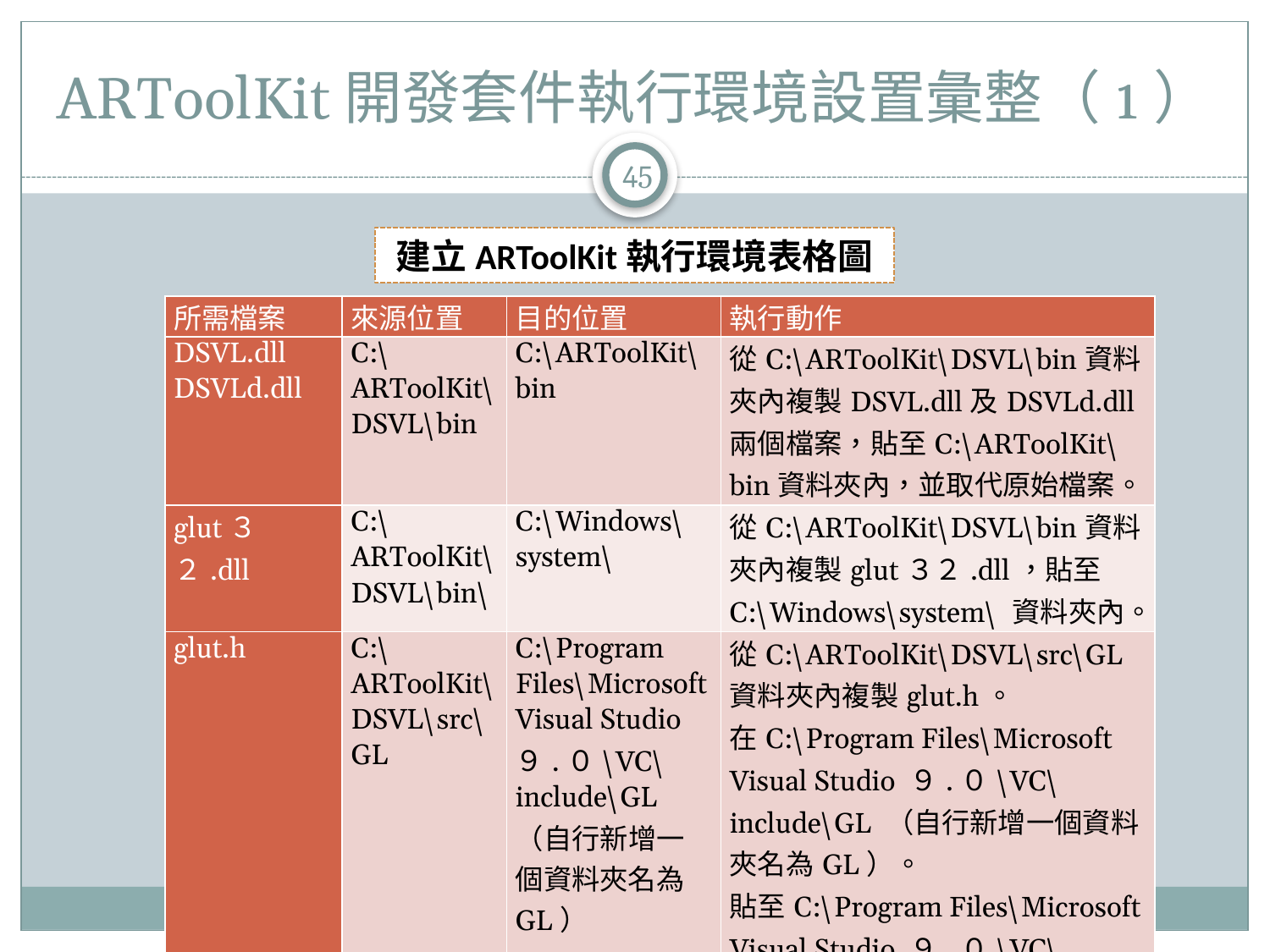

# ARToolKit開發套件執行環境設置彙整（1）
45
建立ARToolKit執行環境表格圖
| 所需檔案 | 來源位置 | 目的位置 | 執行動作 |
| --- | --- | --- | --- |
| DSVL.dll DSVLd.dll | C:\ARToolKit\DSVL\bin | C:\ARToolKit\bin | 從C:\ARToolKit\DSVL\bin資料夾內複製DSVL.dll及DSVLd.dll兩個檔案，貼至C:\ARToolKit\bin資料夾內，並取代原始檔案。 |
| glut３２.dll | C:\ARToolKit\DSVL\bin\ | C:\Windows\system\ | 從C:\ARToolKit\DSVL\bin資料夾內複製glut３２.dll，貼至C:\Windows\system\ 資料夾內。 |
| glut.h | C:\ARToolKit\DSVL\src\GL | C:\Program Files\Microsoft Visual Studio ９.０\VC\include\GL（自行新增一個資料夾名為GL） | 從C:\ARToolKit\DSVL\src\GL資料夾內複製glut.h。 在C:\Program Files\Microsoft Visual Studio ９.０\VC\include\GL （自行新增一個資料夾名為GL）。 貼至C:\Program Files\Microsoft Visual Studio ９.０\VC\include\GL資夾內。 |